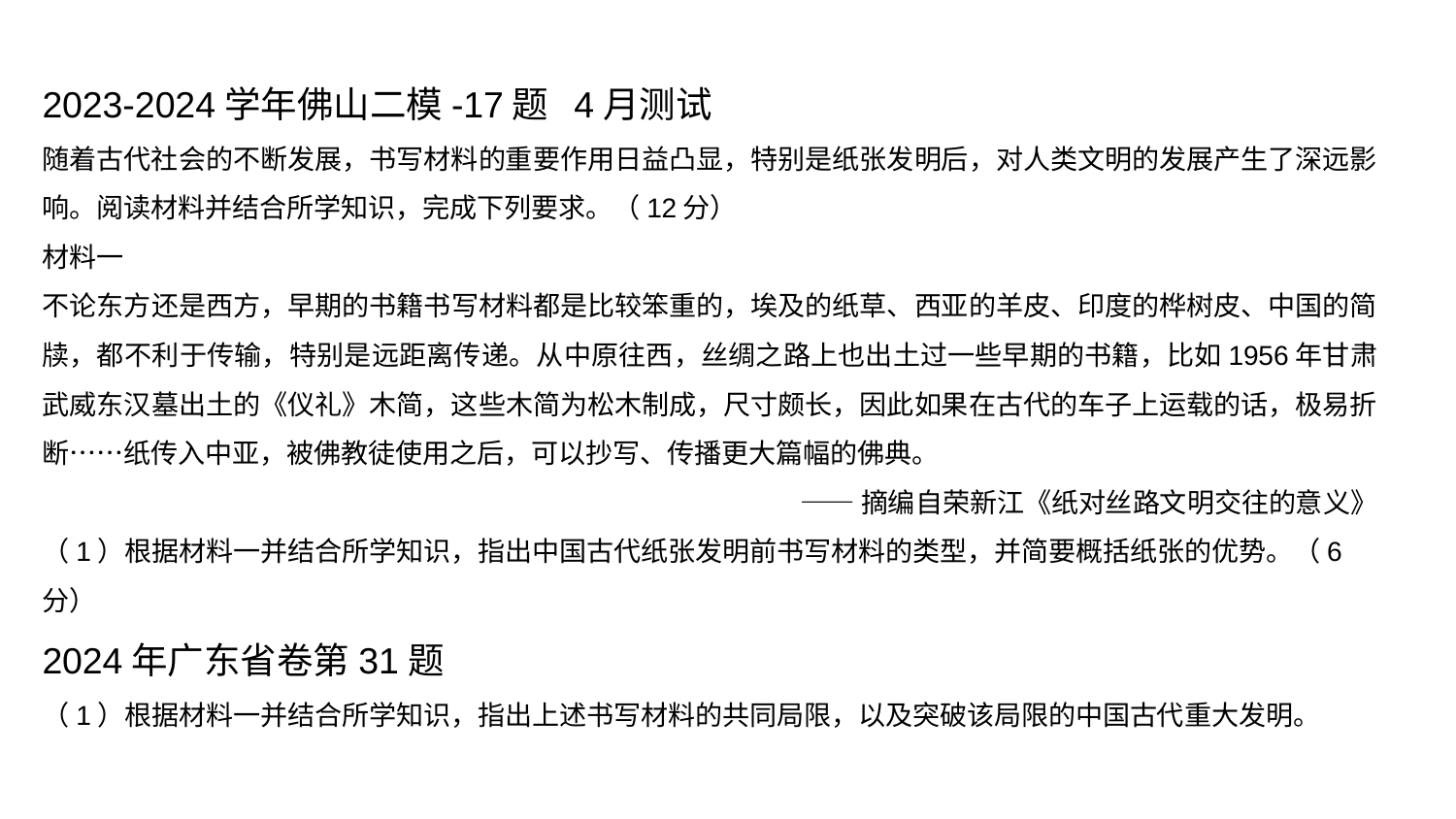

2023-2024学年佛山二模-17题  4月测试
随着古代社会的不断发展，书写材料的重要作用日益凸显，特别是纸张发明后，对人类文明的发展产生了深远影响。阅读材料并结合所学知识，完成下列要求。（12分）
材料一
不论东方还是西方，早期的书籍书写材料都是比较笨重的，埃及的纸草、西亚的羊皮、印度的桦树皮、中国的简牍，都不利于传输，特别是远距离传递。从中原往西，丝绸之路上也出土过一些早期的书籍，比如1956年甘肃武威东汉墓出土的《仪礼》木简，这些木简为松木制成，尺寸颇长，因此如果在古代的车子上运载的话，极易折断……纸传入中亚，被佛教徒使用之后，可以抄写、传播更大篇幅的佛典。
——摘编自荣新江《纸对丝路文明交往的意义》
（1）根据材料一并结合所学知识，指出中国古代纸张发明前书写材料的类型，并简要概括纸张的优势。（6分）
2024年广东省卷第31题
（1）根据材料一并结合所学知识，指出上述书写材料的共同局限，以及突破该局限的中国古代重大发明。